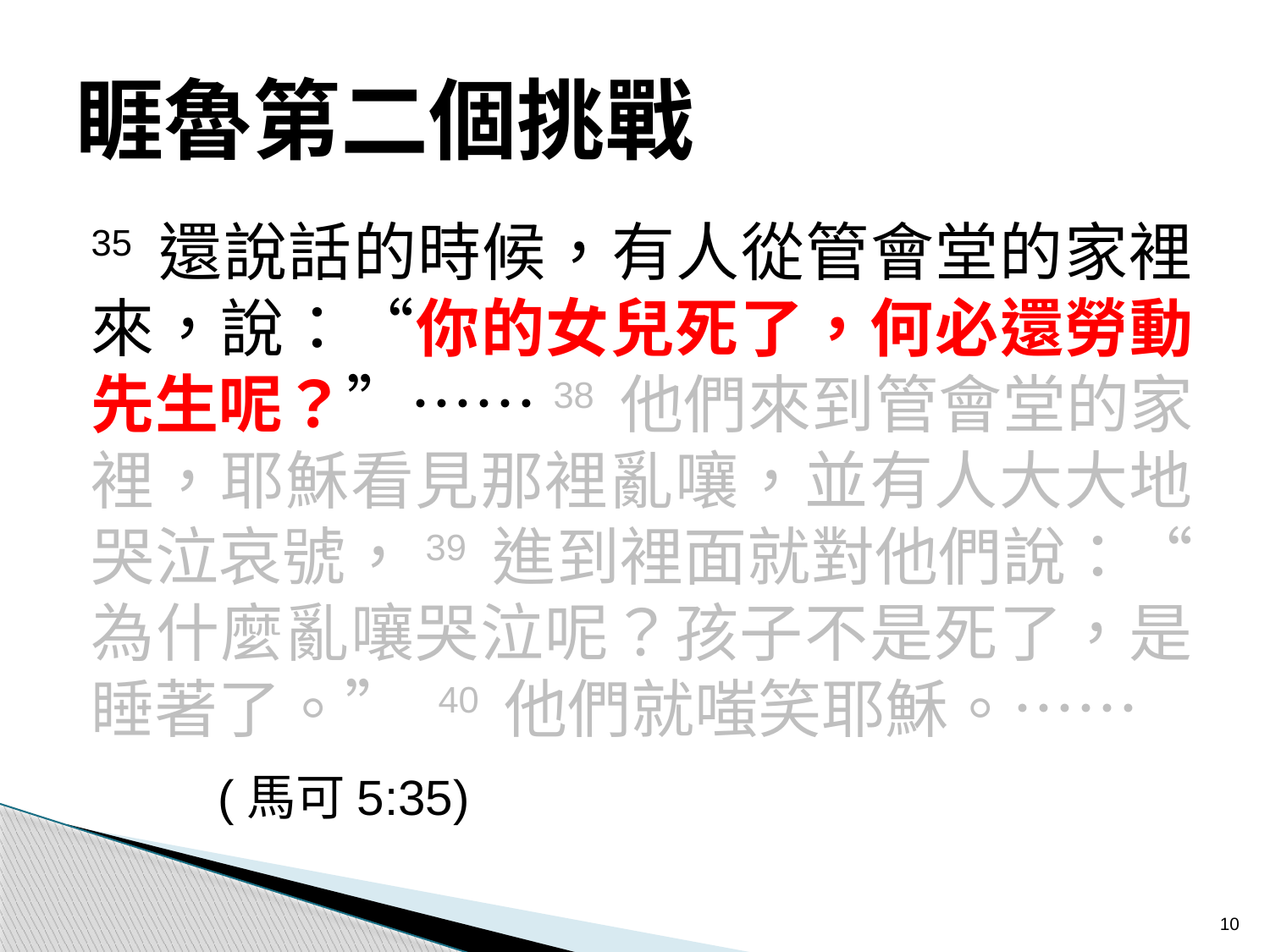

# 睚魯第二個挑戰
35 還說話的時候，有人從管會堂的家裡來，說：“你的女兒死了，何必還勞動先生呢？”……38 他們來到管會堂的家裡，耶穌看見那裡亂嚷，並有人大大地哭泣哀號，39 進到裡面就對他們說：“為什麼亂嚷哭泣呢？孩子不是死了，是睡著了。” 40 他們就嗤笑耶穌。……
	(馬可5:35)
10